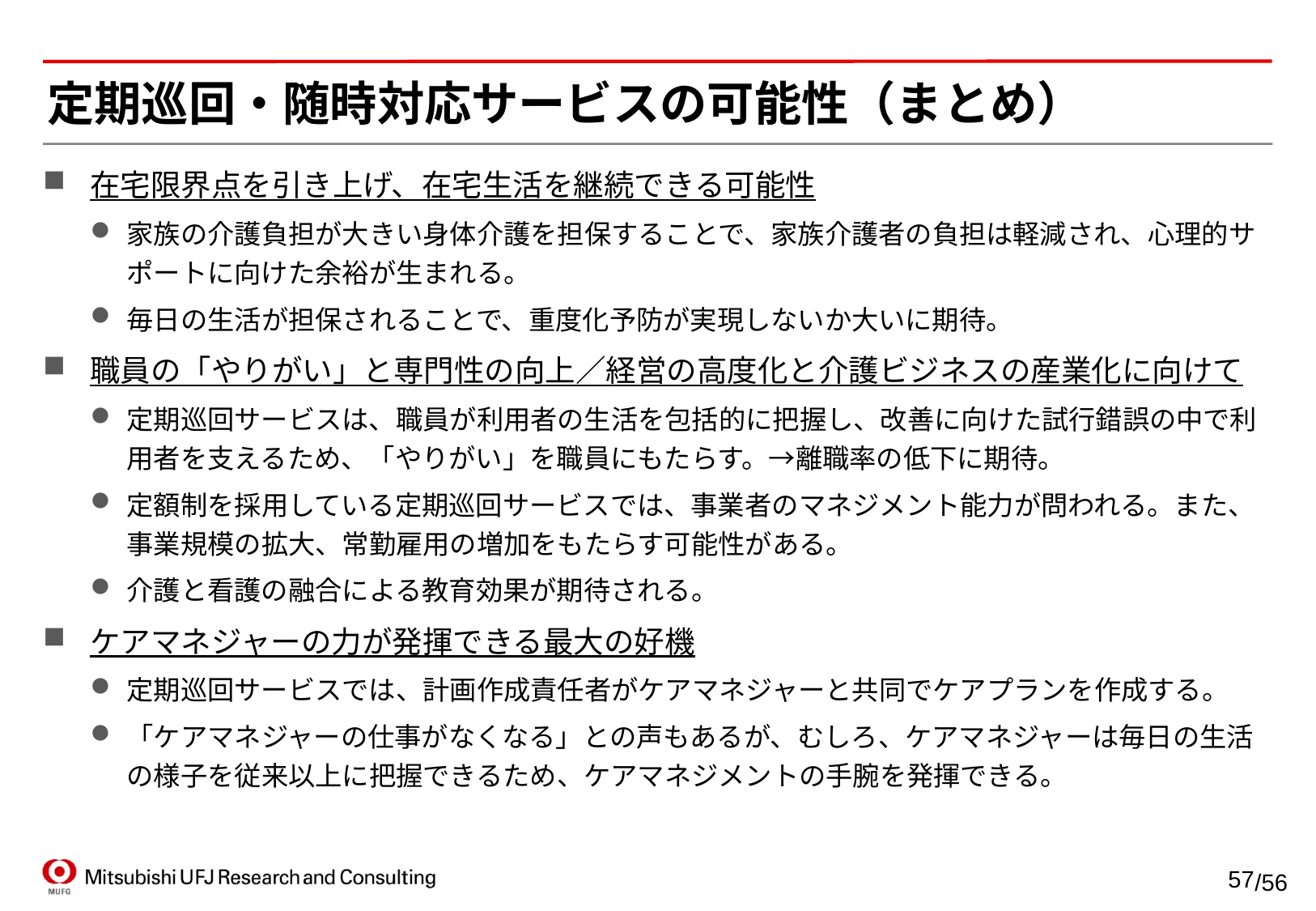

# 定期巡回・随時対応サービスの可能性（まとめ）
在宅限界点を引き上げ、在宅生活を継続できる可能性
家族の介護負担が大きい身体介護を担保することで、家族介護者の負担は軽減され、心理的サポートに向けた余裕が生まれる。
毎日の生活が担保されることで、重度化予防が実現しないか大いに期待。
職員の「やりがい」と専門性の向上／経営の高度化と介護ビジネスの産業化に向けて
定期巡回サービスは、職員が利用者の生活を包括的に把握し、改善に向けた試行錯誤の中で利用者を支えるため、「やりがい」を職員にもたらす。→離職率の低下に期待。
定額制を採用している定期巡回サービスでは、事業者のマネジメント能力が問われる。また、事業規模の拡大、常勤雇用の増加をもたらす可能性がある。
介護と看護の融合による教育効果が期待される。
ケアマネジャーの力が発揮できる最大の好機
定期巡回サービスでは、計画作成責任者がケアマネジャーと共同でケアプランを作成する。
「ケアマネジャーの仕事がなくなる」との声もあるが、むしろ、ケアマネジャーは毎日の生活の様子を従来以上に把握できるため、ケアマネジメントの手腕を発揮できる。